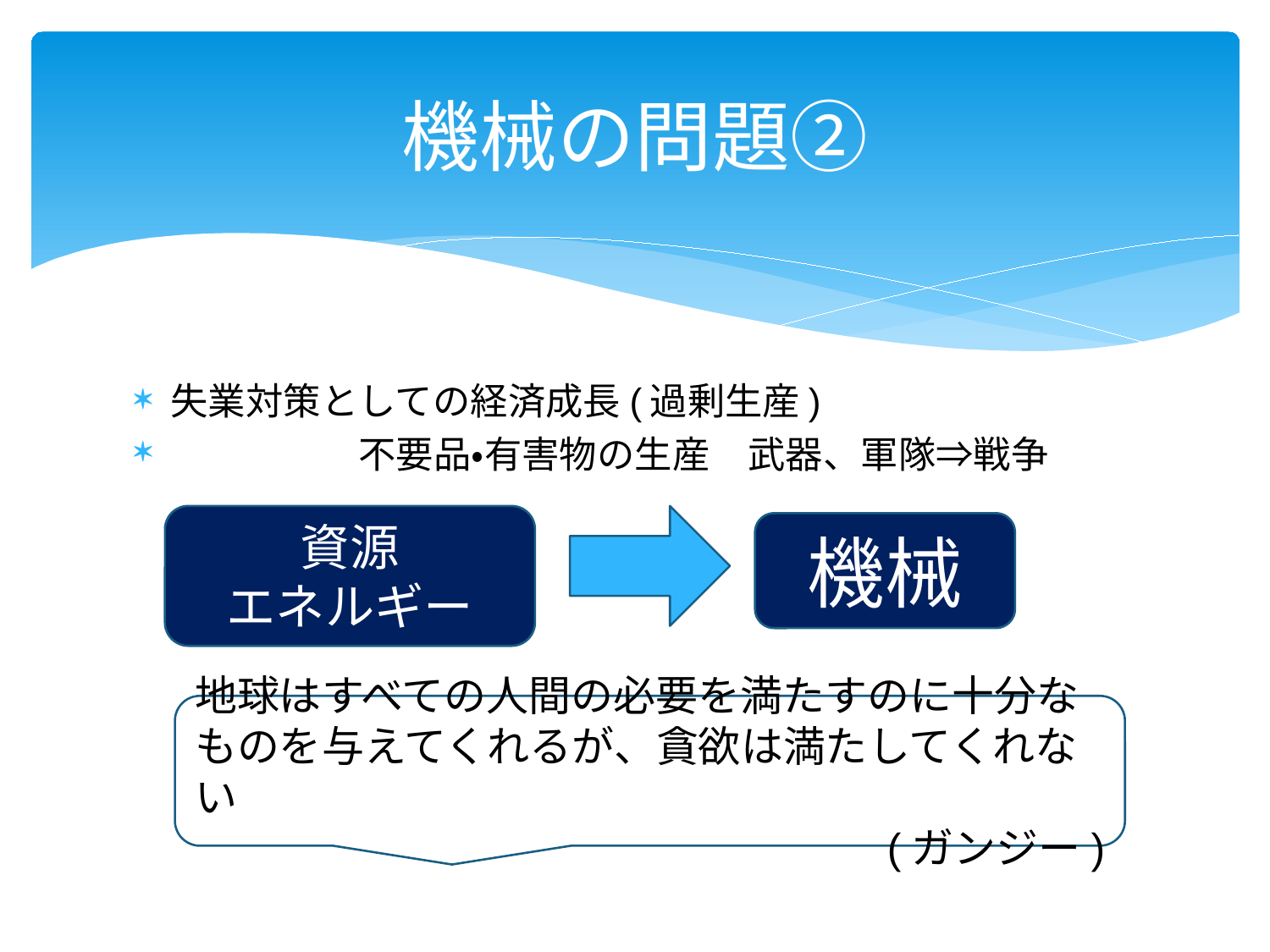

# 機械の問題②
失業対策としての経済成長(過剰生産)
　　　　　不要品・有害物の生産　武器、軍隊⇒戦争

資源
エネルギー

機械
地球はすべての人間の必要を満たすのに十分なものを与えてくれるが、貪欲は満たしてくれない
(ガンジー)